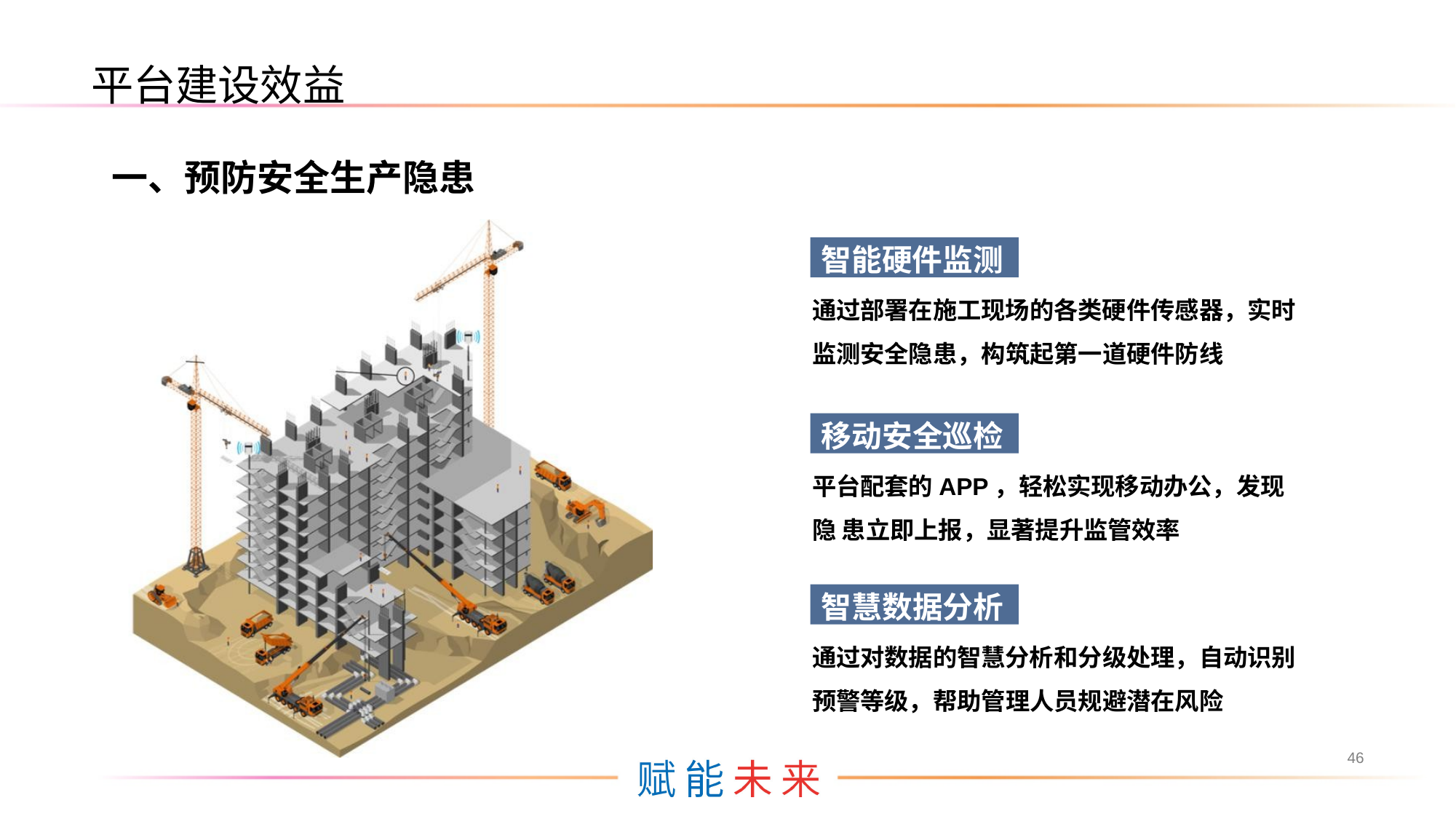

平台建设效益
一、预防安全生产隐患

智能硬件监测
通过部署在施工现场的各类硬件传感器，实时 监测安全隐患，构筑起第一道硬件防线
移动安全巡检
平台配套的APP，轻松实现移动办公，发现隐 患立即上报，显著提升监管效率
智慧数据分析
通过对数据的智慧分析和分级处理，自动识别 预警等级，帮助管理人员规避潜在风险
46